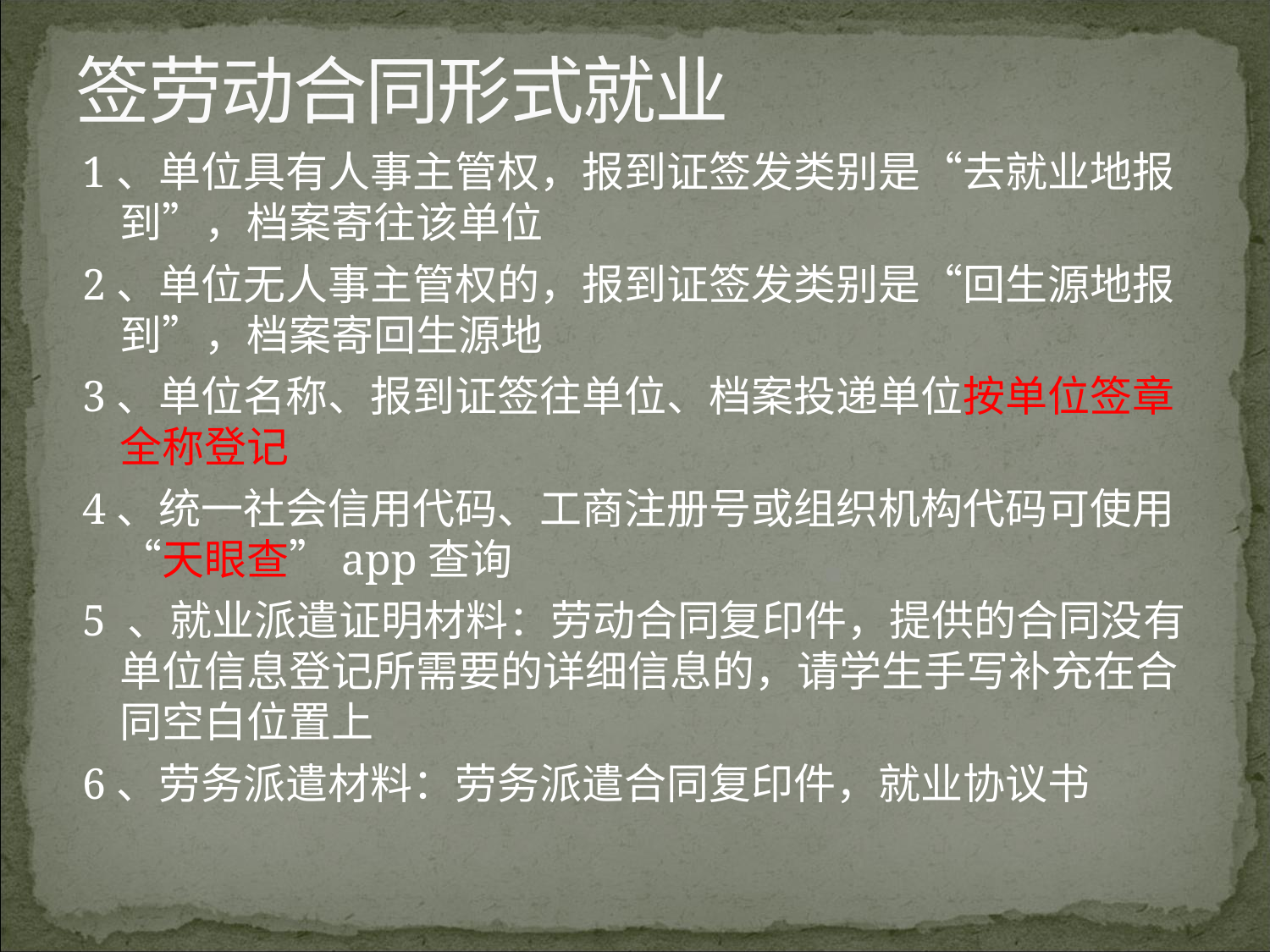

# 签劳动合同形式就业
1、单位具有人事主管权，报到证签发类别是“去就业地报到”，档案寄往该单位
2、单位无人事主管权的，报到证签发类别是“回生源地报到”，档案寄回生源地
3、单位名称、报到证签往单位、档案投递单位按单位签章全称登记
4、统一社会信用代码、工商注册号或组织机构代码可使用“天眼查”app查询
5 、就业派遣证明材料：劳动合同复印件，提供的合同没有单位信息登记所需要的详细信息的，请学生手写补充在合同空白位置上
6、劳务派遣材料：劳务派遣合同复印件，就业协议书